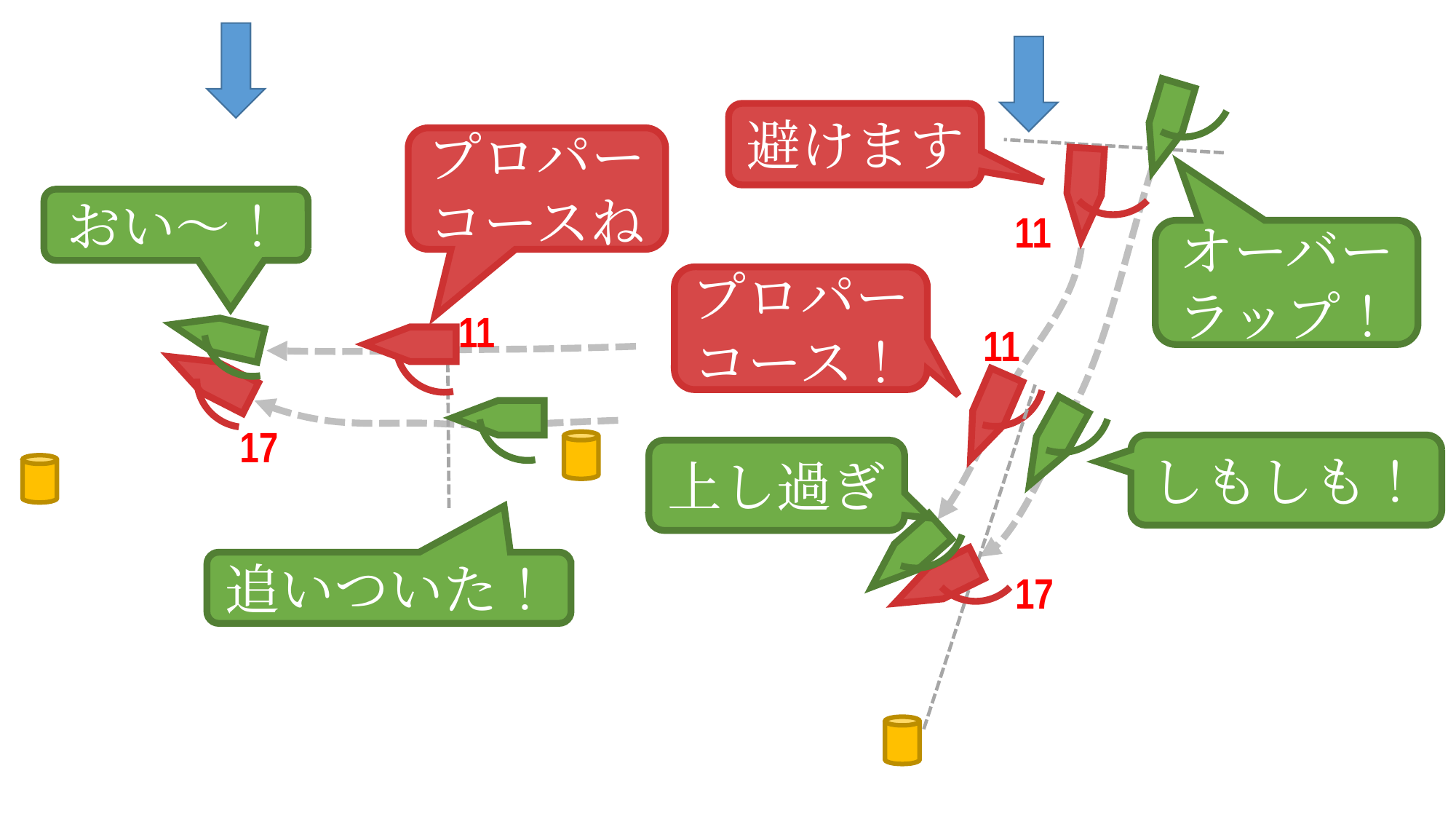

避けます

プロパーコースね

おい～！
11
オーバー
ラップ！

プロパー
コース！

11
11

17

しもしも！
上し過ぎ

追いついた！
17